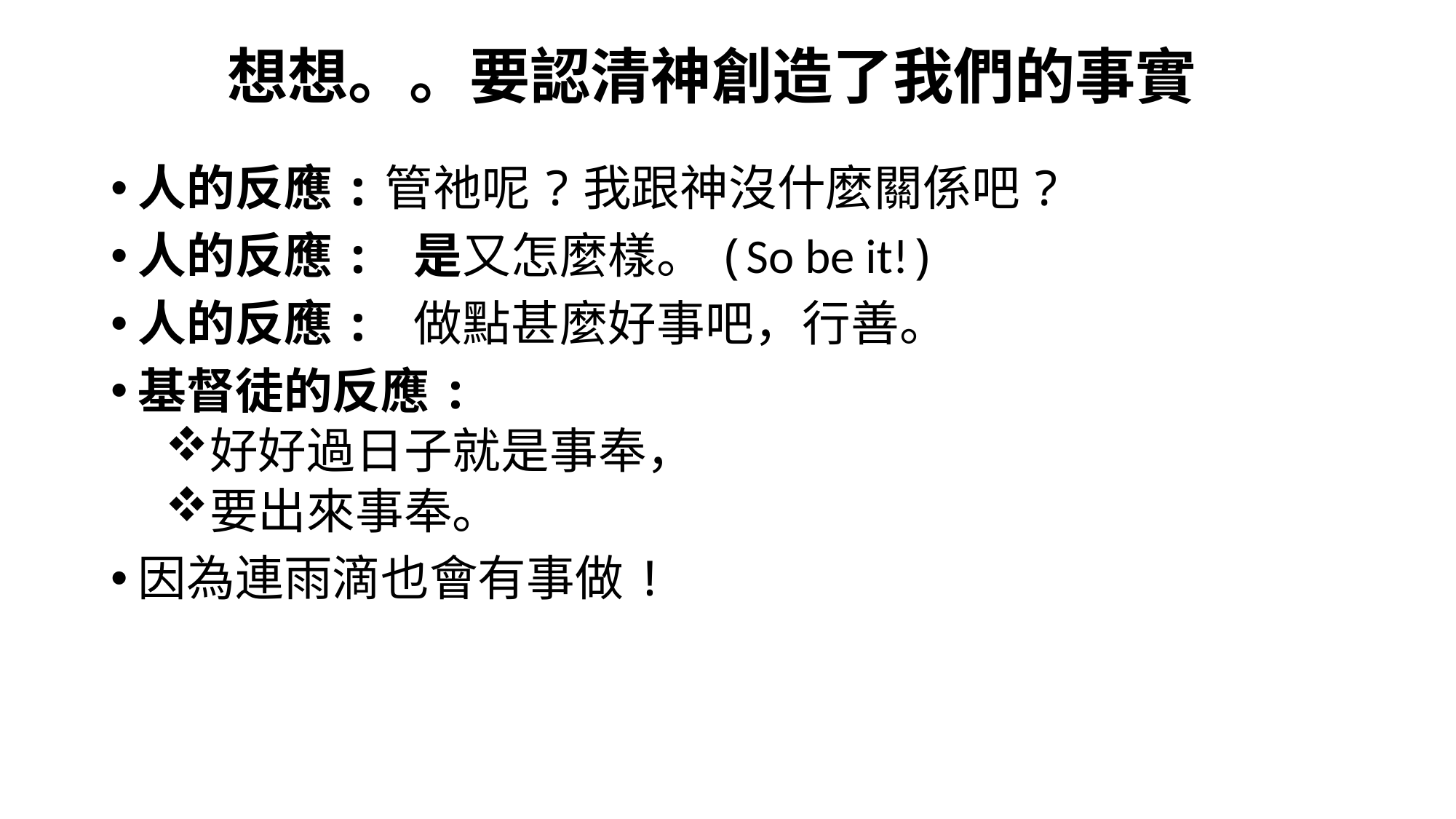

# 想想。。要認清神創造了我們的事實
人的反應:管祂呢?我跟神沒什麼關係吧?
人的反應: 是又怎麼樣。(So be it!)
人的反應: 做點甚麼好事吧，行善。
基督徒的反應:
好好過日子就是事奉，
要出來事奉。
因為連雨滴也會有事做!